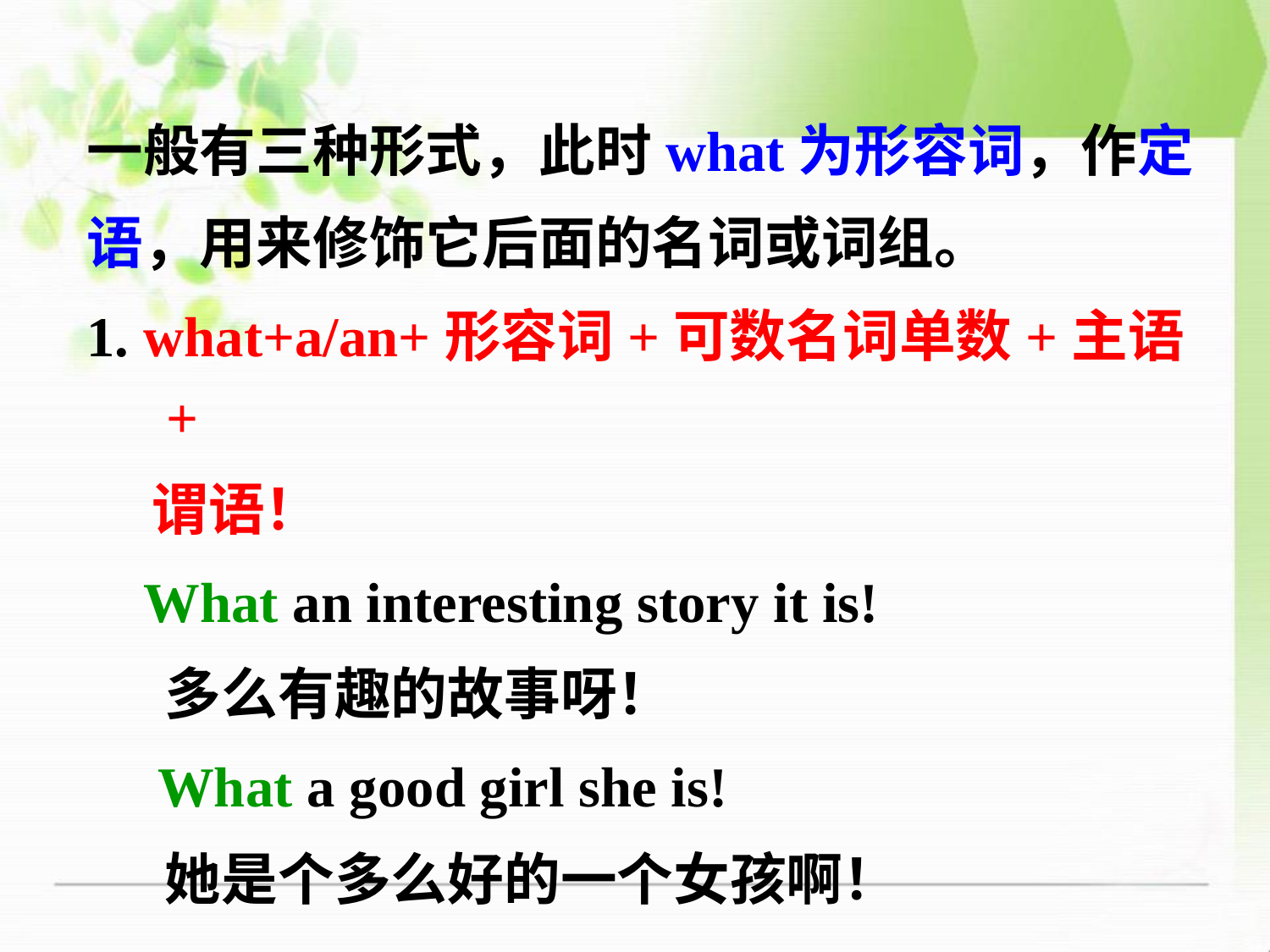

一般有三种形式，此时what为形容词，作定
语，用来修饰它后面的名词或词组。
1. what+a/an+形容词+可数名词单数+主语+
    谓语！
    What an interesting story it is!
     多么有趣的故事呀！
     What a good girl she is!
     她是个多么好的一个女孩啊！